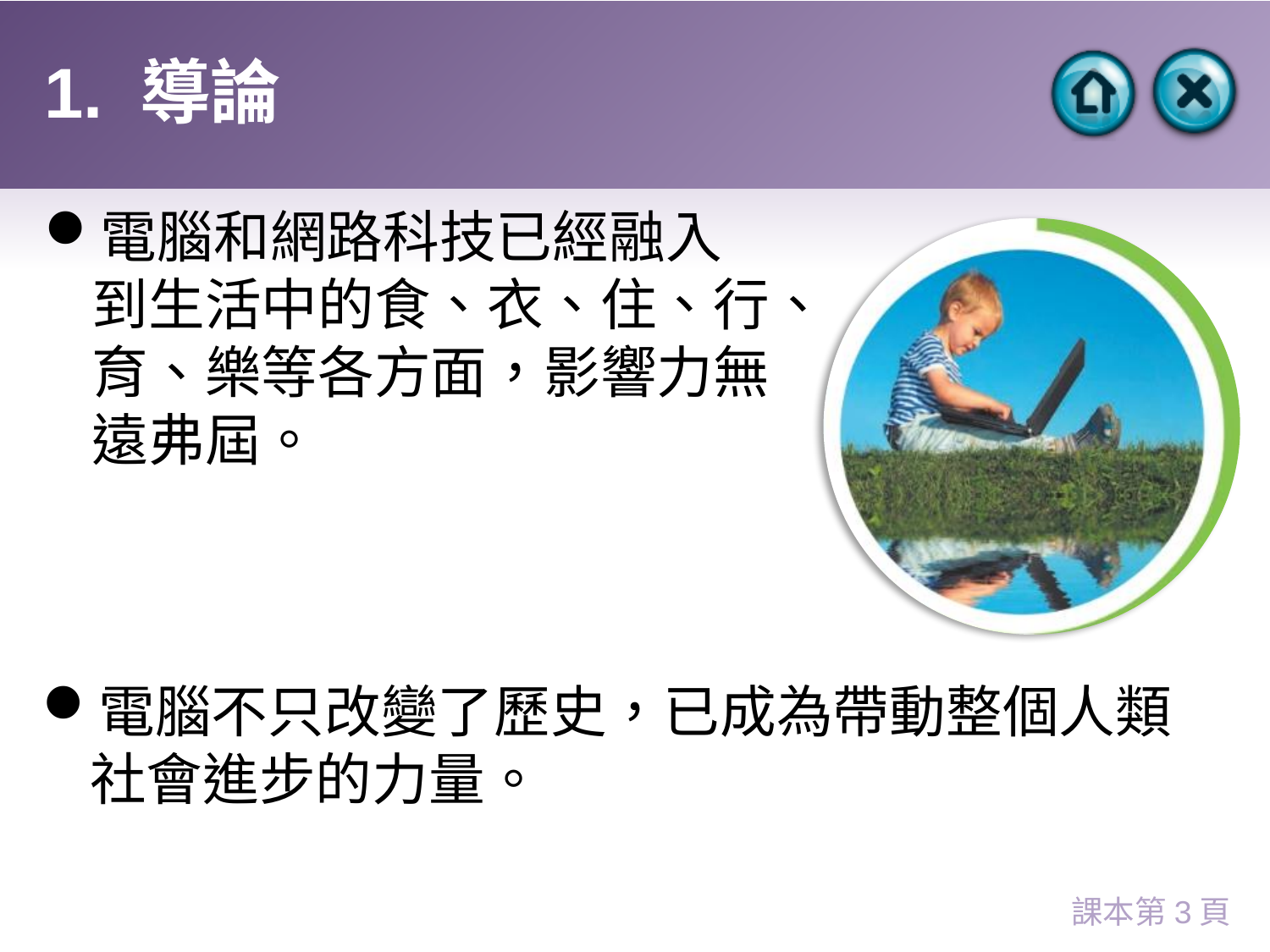

# 1. 導論
電腦和網路科技已經融入到生活中的食、衣、住、行、育、樂等各方面，影響力無遠弗屆。

電腦不只改變了歷史，已成為帶動整個人類社會進步的力量。
課本第3頁